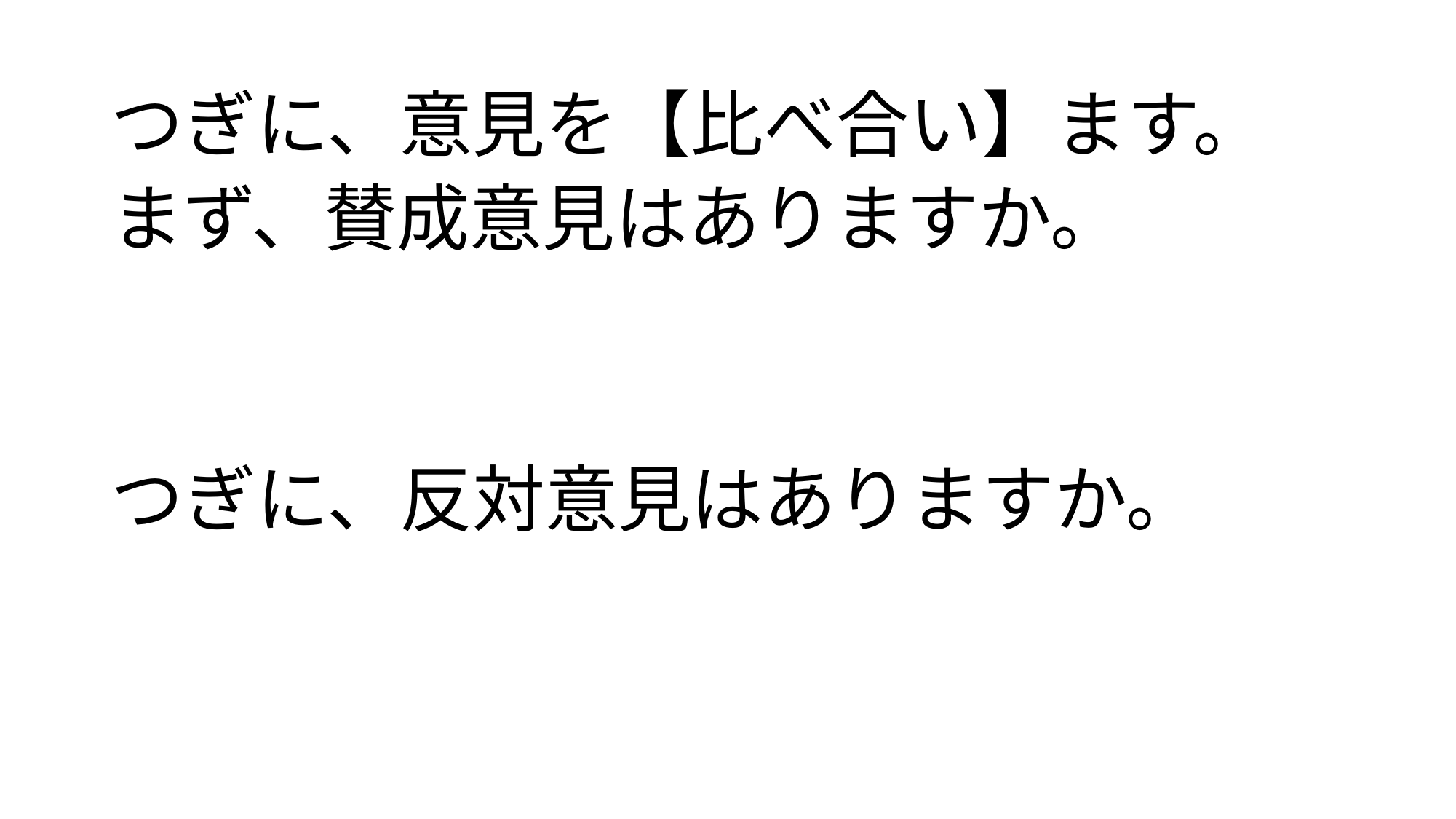

つぎに、意見を【比べ合い】ます。
まず、賛成意見はありますか。

つぎに、反対意見はありますか。